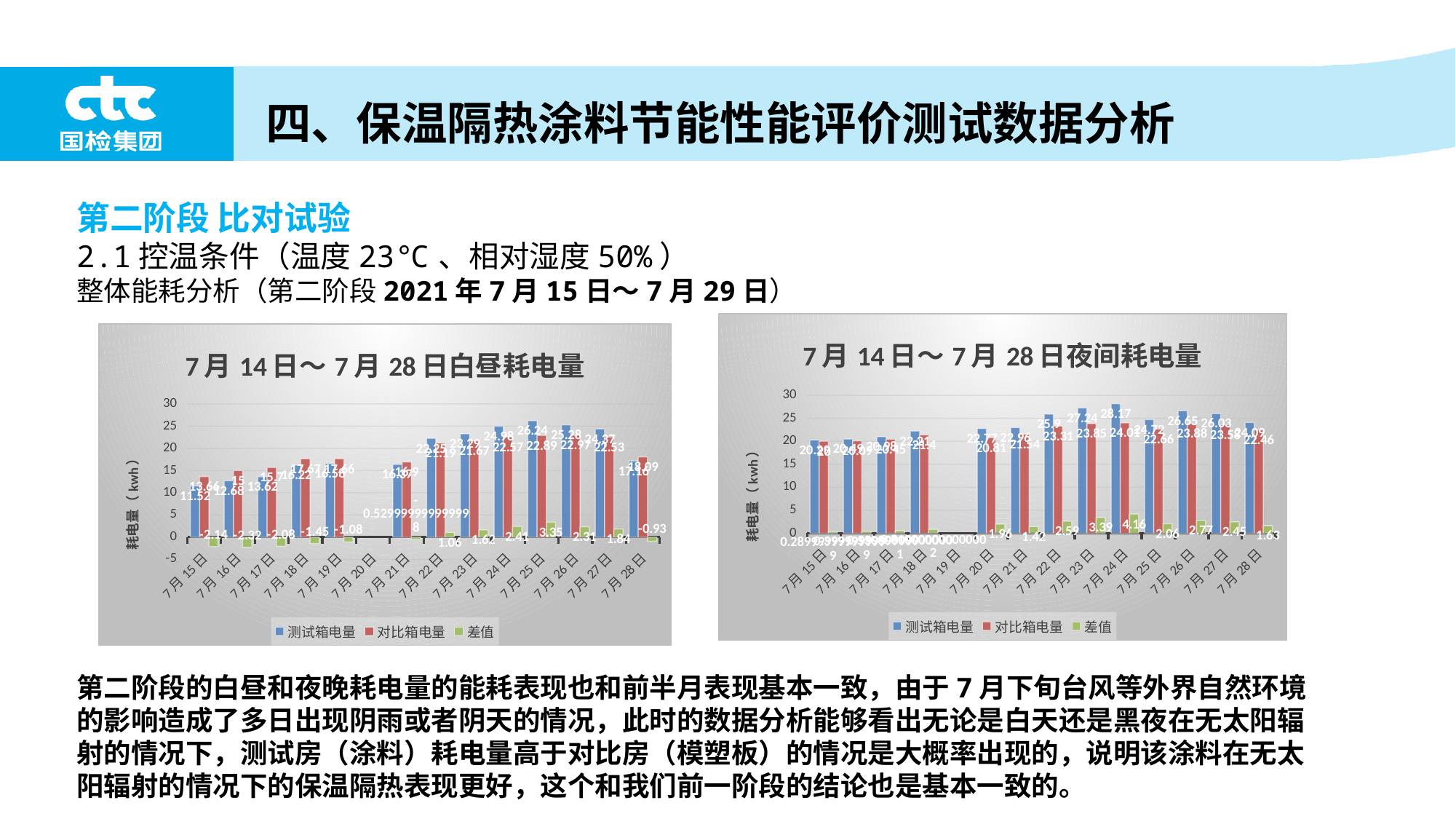

四、保温隔热涂料节能性能评价测试数据分析
第二阶段 比对试验
2.1控温条件（温度23℃、相对湿度50%）
整体能耗分析（第二阶段2021年7月15日～7月29日）

### Chart: 7月14日～7月28日夜间耗电量

| Category | 测试箱电量 | 对比箱电量 | 差值 |
|---|---|---|---|
| 44392 | 20.29 | 20.0 | 0.28999999999999915 |
| 44393 | 20.49 | 20.09 | 0.3999999999999986 |
| 44394 | 20.98 | 20.45 | 0.5300000000000011 |
| 44395 | 22.21 | 21.4 | 0.8100000000000023 |
| 44397 | 22.77 | 20.81 | 1.9600000000000009 |
| 44398 | 22.96 | 21.54 | 1.4200000000000017 |
| 44399 | 25.9 | 23.31 | 2.59 |
| 44400 | 27.24 | 23.85 | 3.389999999999997 |
| 44401 | 28.17 | 24.01 | 4.16 |
| 44402 | 24.72 | 22.66 | 2.0599999999999987 |
| 44403 | 26.65 | 23.88 | 2.7699999999999996 |
| 44404 | 26.03 | 23.58 | 2.450000000000003 |
| 44405 | 24.09 | 22.46 | 1.629999999999999 |

### Chart: 7月14日～7月28日白昼耗电量

| Category | 测试箱电量 | 对比箱电量 | 差值 |
|---|---|---|---|
| 44392 | 11.52 | 13.66 | -2.1400000000000006 |
| 44393 | 12.68 | 15.0 | -2.3200000000000003 |
| 44394 | 13.62 | 15.7 | -2.08 |
| 44395 | 16.22 | 17.67 | -1.4500000000000028 |
| 44396 | 16.58 | 17.66 | -1.0800000000000018 |
| 44398 | 16.37 | 16.9 | -0.5299999999999976 |
| 44399 | 22.25 | 21.19 | 1.0599999999999987 |
| 44400 | 23.29 | 21.67 | 1.6199999999999974 |
| 44401 | 24.98 | 22.57 | 2.41 |
| 44402 | 26.24 | 22.89 | 3.349999999999998 |
| 44403 | 25.28 | 22.97 | 2.3100000000000023 |
| 44404 | 24.37 | 22.53 | 1.8399999999999999 |
| 44405 | 17.16 | 18.09 | -0.9299999999999997 |
第二阶段的白昼和夜晚耗电量的能耗表现也和前半月表现基本一致，由于7月下旬台风等外界自然环境的影响造成了多日出现阴雨或者阴天的情况，此时的数据分析能够看出无论是白天还是黑夜在无太阳辐射的情况下，测试房（涂料）耗电量高于对比房（模塑板）的情况是大概率出现的，说明该涂料在无太阳辐射的情况下的保温隔热表现更好，这个和我们前一阶段的结论也是基本一致的。